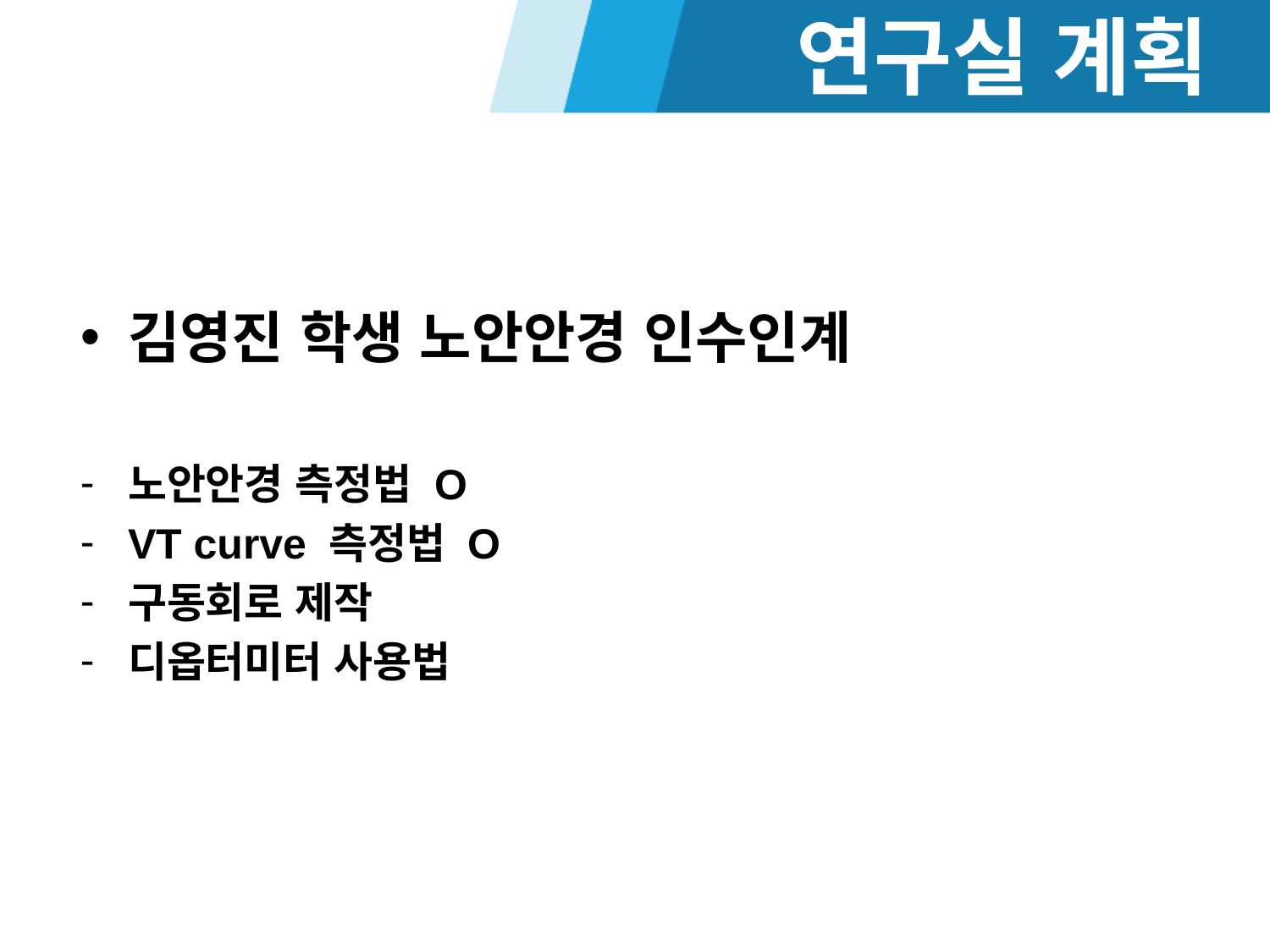

연구실 계획
김영진 학생 노안안경 인수인계

노안안경 측정법 O
VT curve 측정법 O
구동회로 제작
디옵터미터 사용법